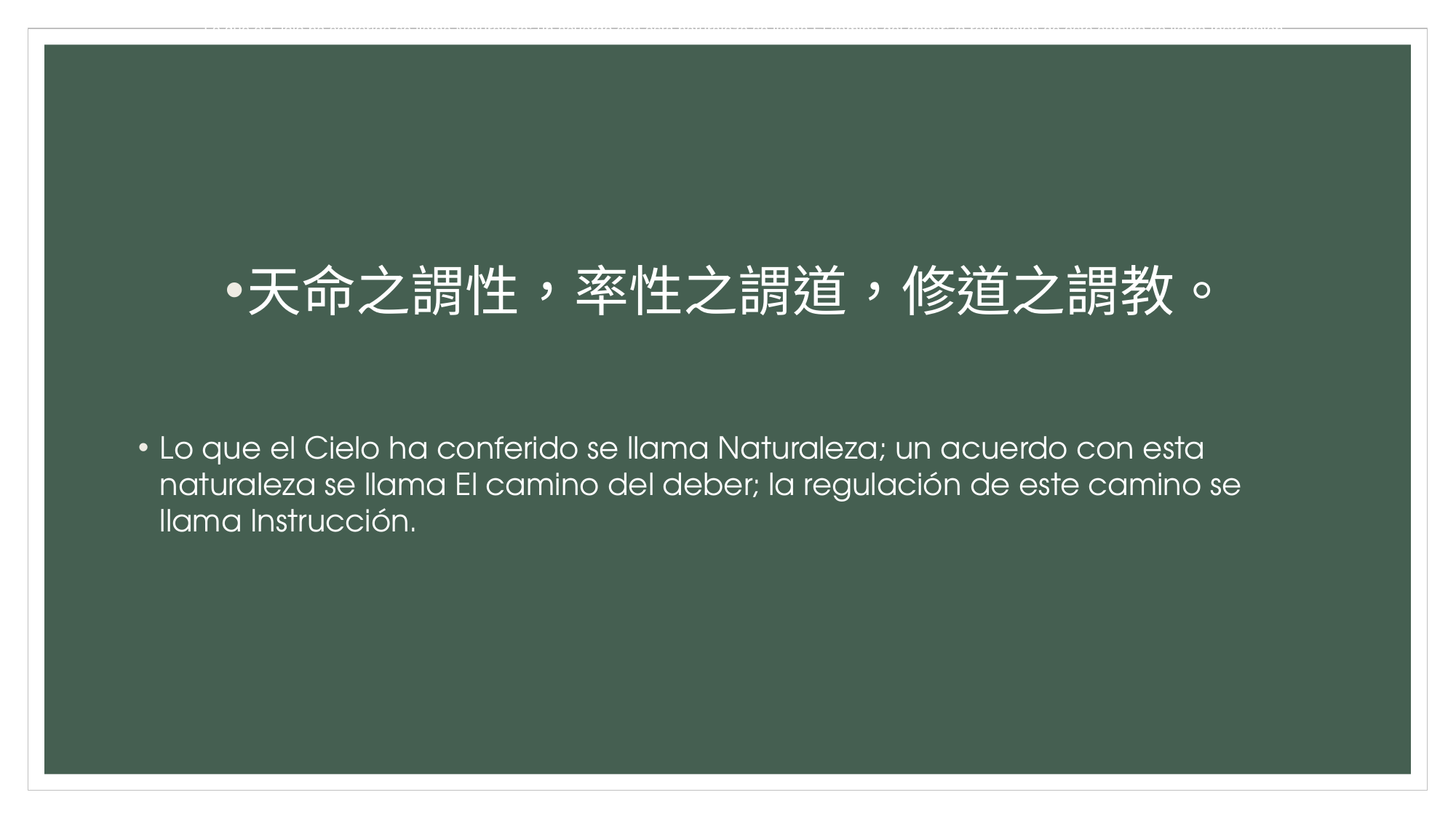

Lo que el Cielo ha conferido se llama Naturaleza; un acuerdo con esta naturaleza se llama El camino del deber; la regulación de este camino se llama Instrucción.

Lo que el Cielo ha conferido se llama Naturaleza; un acuerdo con esta naturaleza se llama El camino del deber; la regulación de este camino se llama Instrucción.

#
天命之謂性，率性之謂道，修道之謂教。

Lo que el Cielo ha conferido se llama Naturaleza; un acuerdo con esta naturaleza se llama El camino del deber; la regulación de este camino se llama Instrucción.